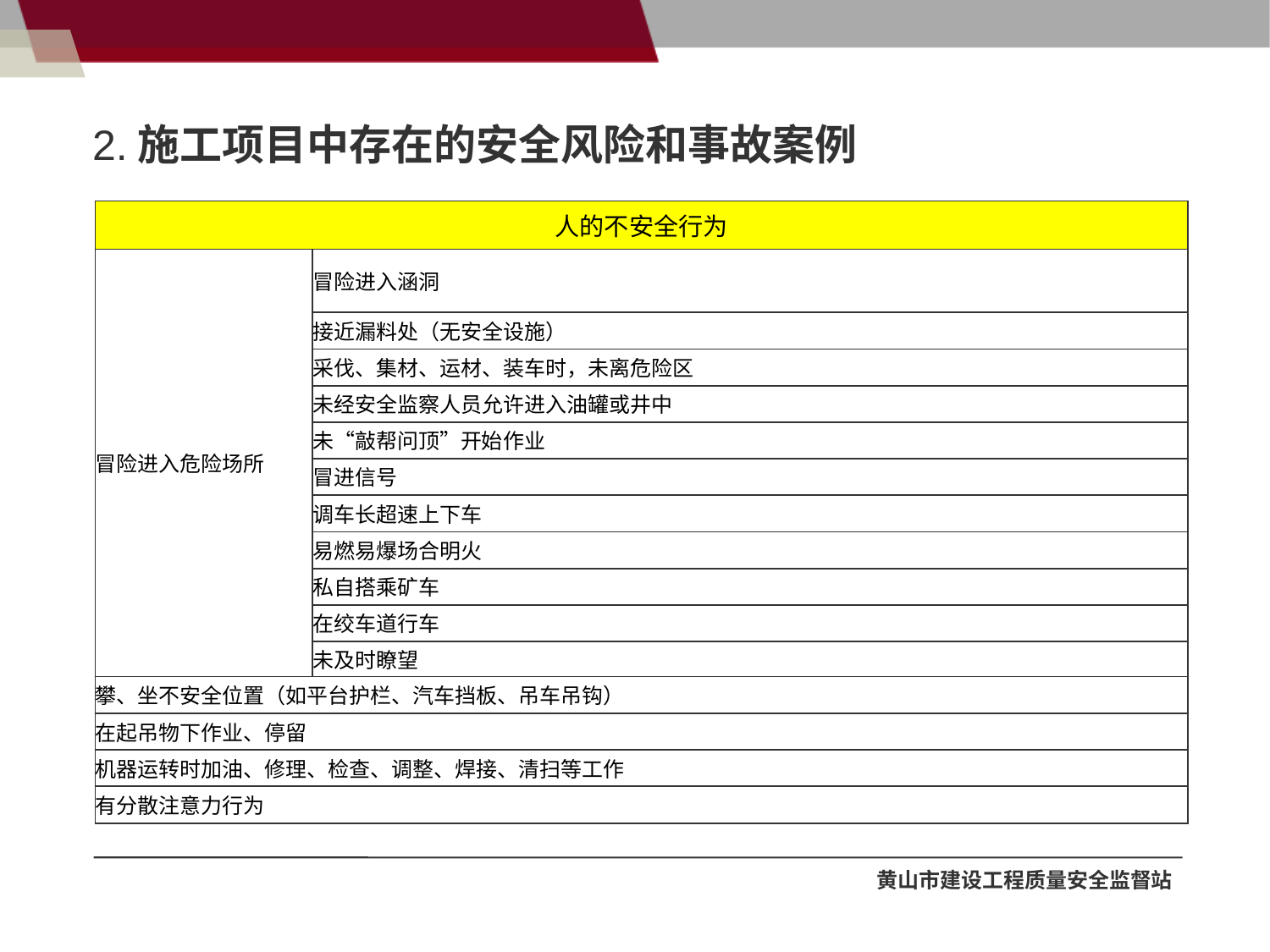

# 2.施工项目中存在的安全风险和事故案例
| 人的不安全行为 |  |
| --- | --- |
| 冒险进入危险场所 | 冒险进入涵洞 |
|  | 接近漏料处（无安全设施） |
|  | 采伐、集材、运材、装车时，未离危险区 |
|  | 未经安全监察人员允许进入油罐或井中 |
|  | 未“敲帮问顶”开始作业 |
|  | 冒进信号 |
|  | 调车长超速上下车 |
|  | 易燃易爆场合明火 |
|  | 私自搭乘矿车 |
|  | 在绞车道行车 |
|  | 未及时瞭望 |
| 攀、坐不安全位置（如平台护栏、汽车挡板、吊车吊钩） |  |
| 在起吊物下作业、停留 |  |
| 机器运转时加油、修理、检查、调整、焊接、清扫等工作 |  |
| 有分散注意力行为 |  |